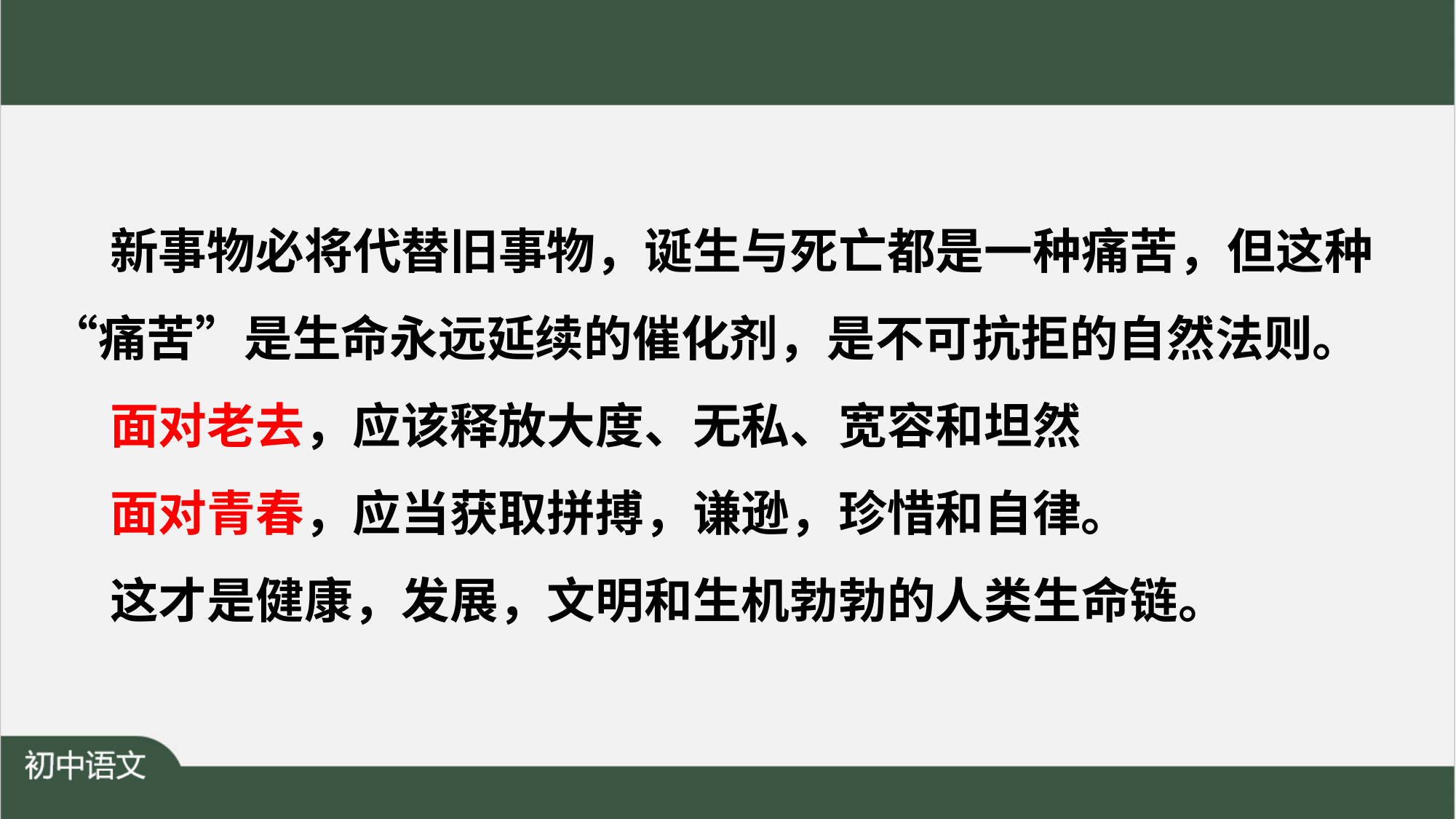

新事物必将代替旧事物，诞生与死亡都是一种痛苦，但这种“痛苦”是生命永远延续的催化剂，是不可抗拒的自然法则。
面对老去，应该释放大度、无私、宽容和坦然
面对青春，应当获取拼搏，谦逊，珍惜和自律。
这才是健康，发展，文明和生机勃勃的人类生命链。